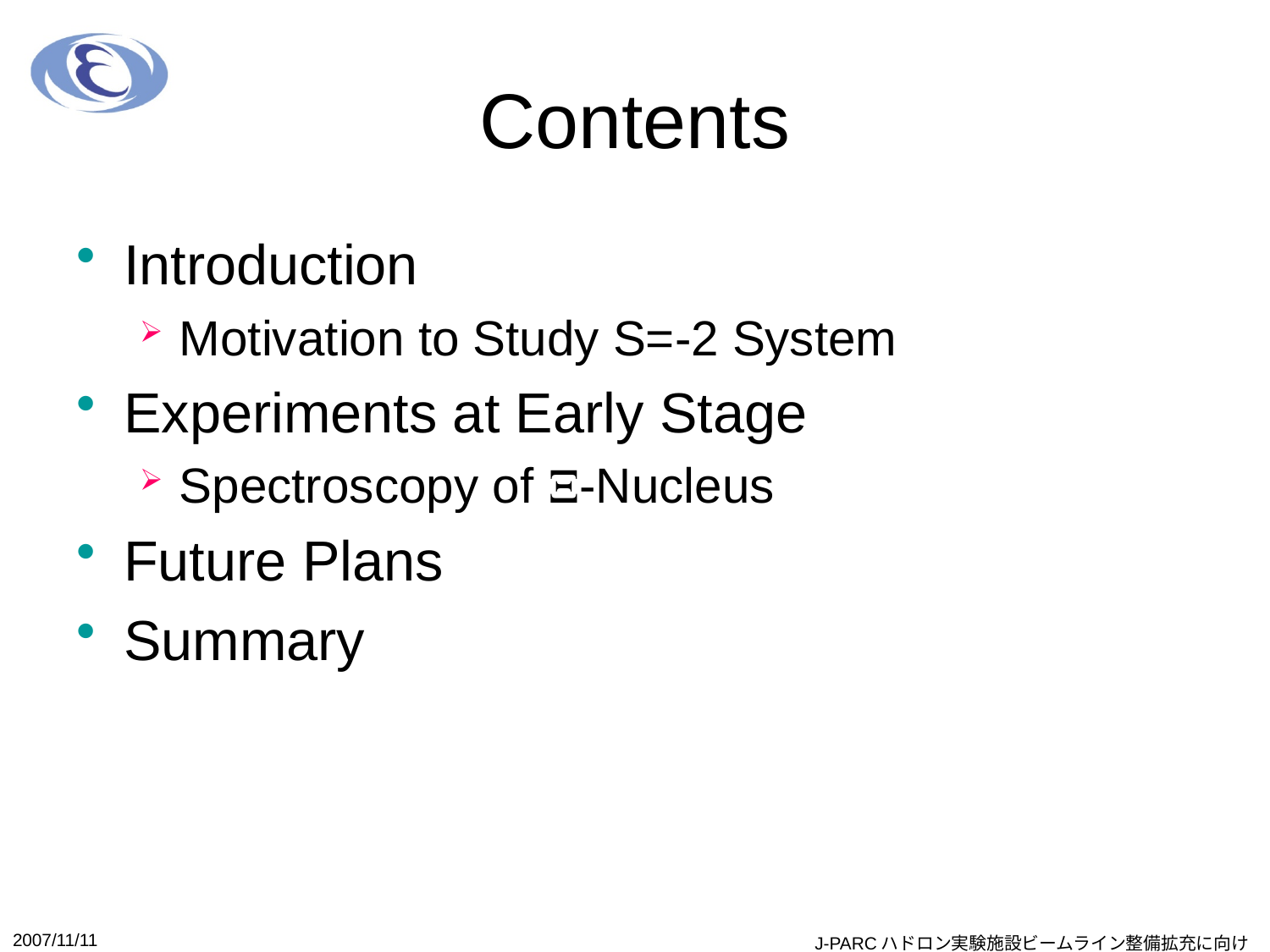

# Contents
Introduction
Motivation to Study S=-2 System
Experiments at Early Stage
Spectroscopy of Ξ-Nucleus
Future Plans
Summary

2007/11/11
J-PARCハドロン実験施設ビームライン整備拡充に向けて